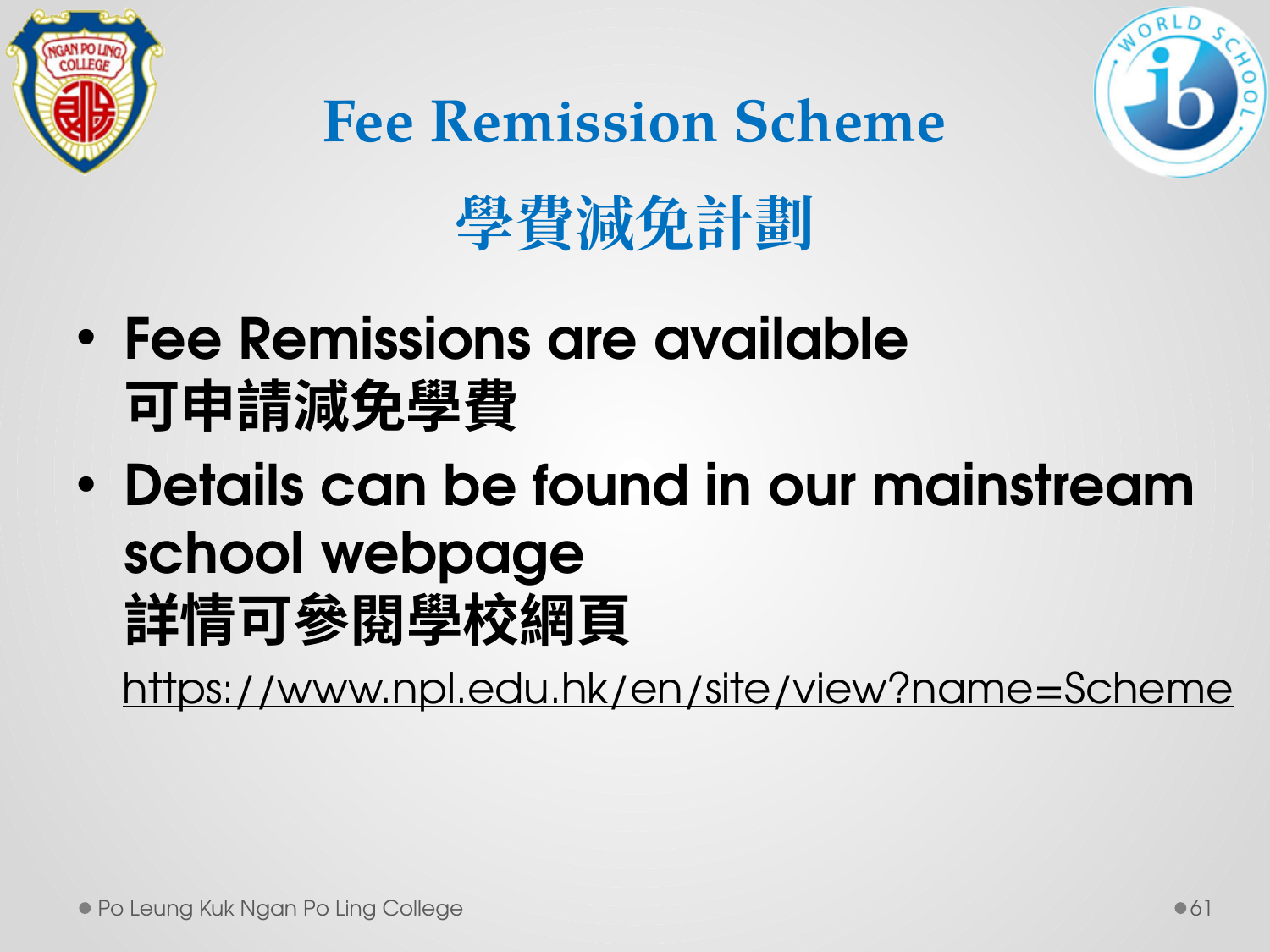

# Fee Remission Scheme 學費減免計劃
Fee Remissions are available
可申請減免學費
Details can be found in our mainstream school webpage
詳情可參閱學校網頁
    https://www.npl.edu.hk/en/site/view?name=Scheme

Po Leung Kuk Ngan Po Ling College
61